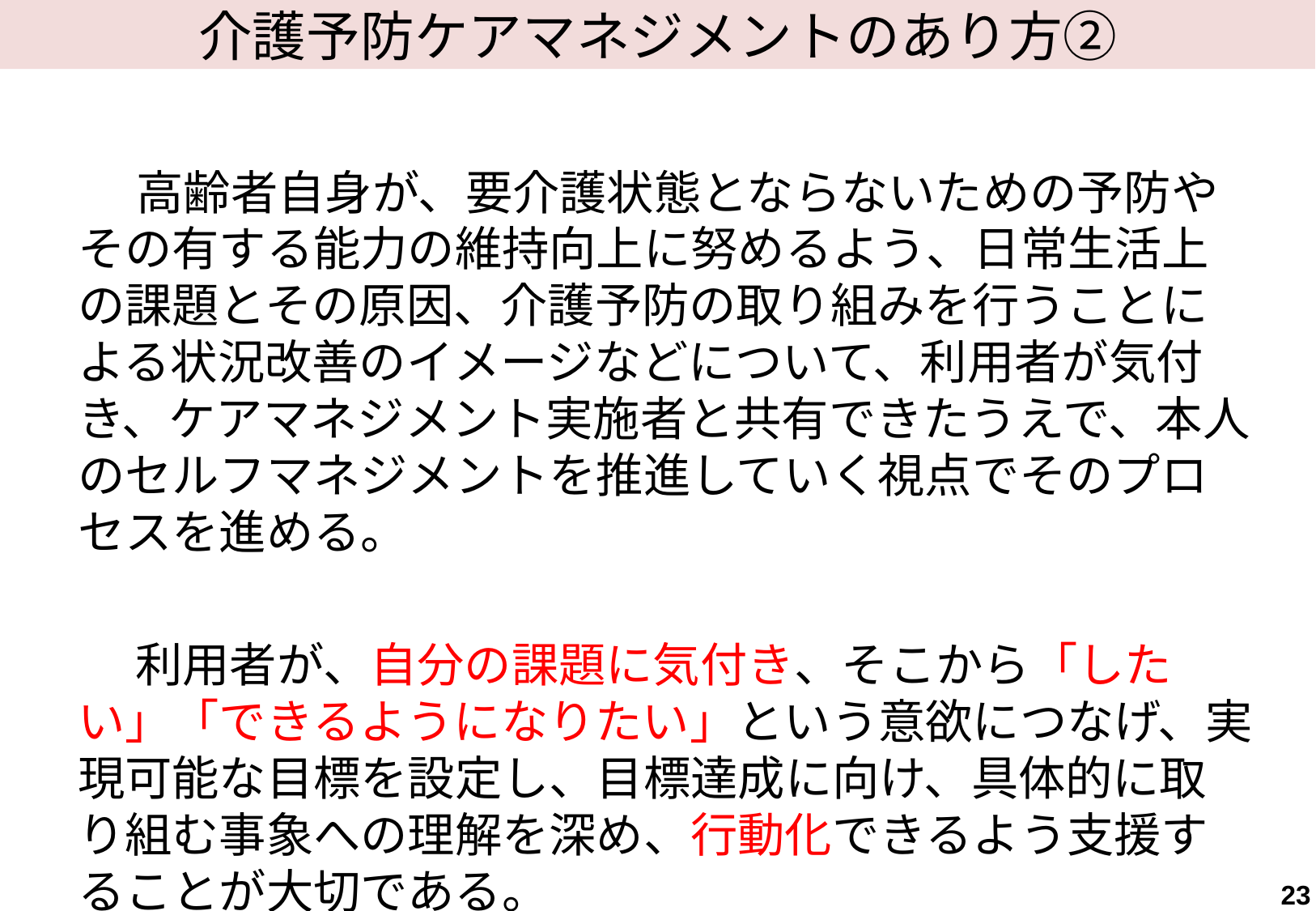

# 介護予防ケアマネジメントのあり方②
　  高齢者自身が、要介護状態とならないための予防やその有する能力の維持向上に努めるよう、日常生活上の課題とその原因、介護予防の取り組みを行うことによる状況改善のイメージなどについて、利用者が気付き、ケアマネジメント実施者と共有できたうえで、本人のセルフマネジメントを推進していく視点でそのプロセスを進める。

　 利用者が、自分の課題に気付き、そこから「したい」「できるようになりたい」という意欲につなげ、実現可能な目標を設定し、目標達成に向け、具体的に取り組む事象への理解を深め、行動化できるよう支援することが大切である。

23